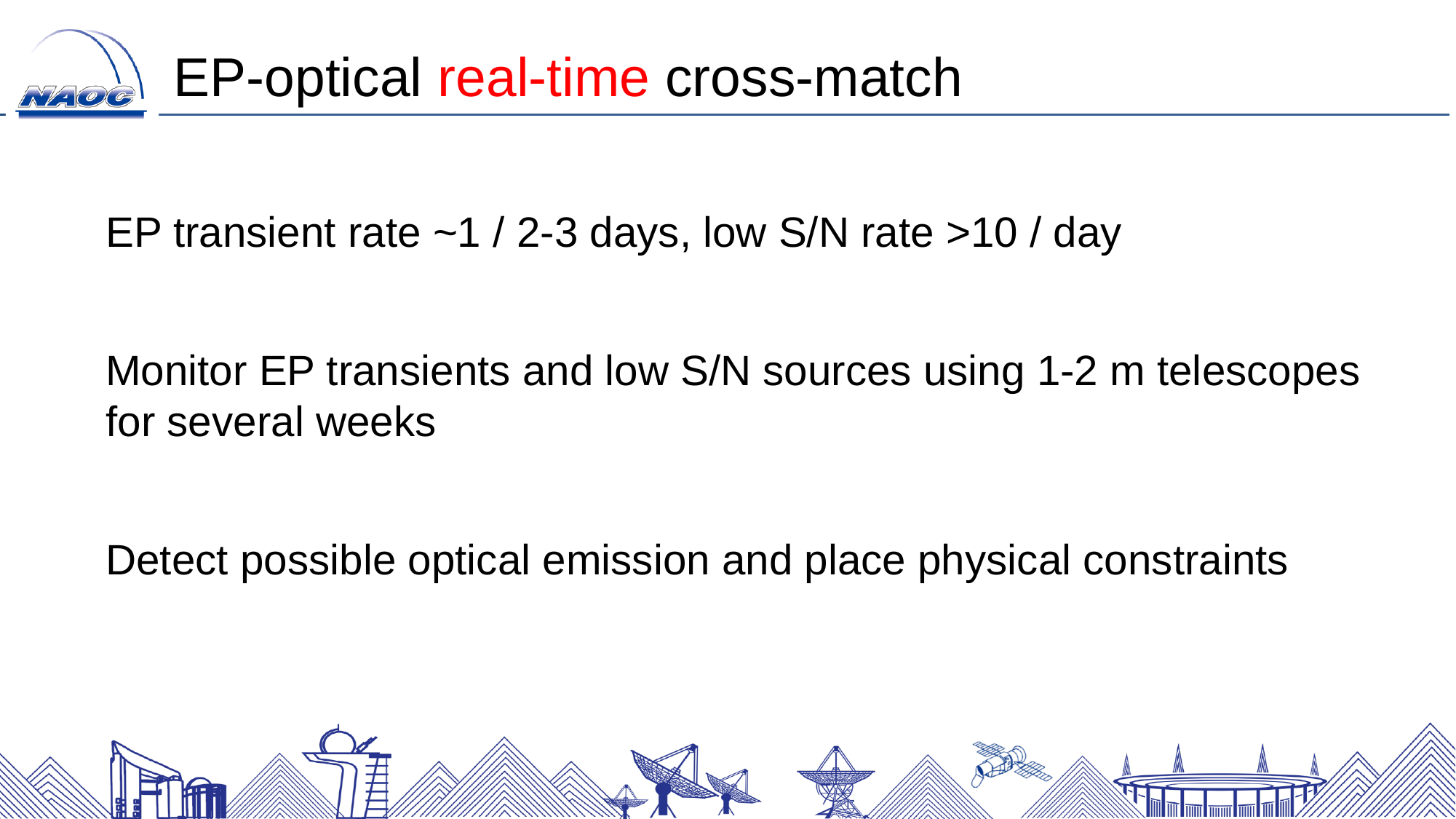

EP-optical real-time cross-match
EP transient rate ~1 / 2-3 days, low S/N rate >10 / day

Monitor EP transients and low S/N sources using 1-2 m telescopes for several weeks

Detect possible optical emission and place physical constraints
司天原型机（兴隆）
武汉大学望远镜（冷湖）
清华南山望远镜（新疆南山）
山大威海1m望远镜（冷湖）
河北师大望远镜（冷湖）